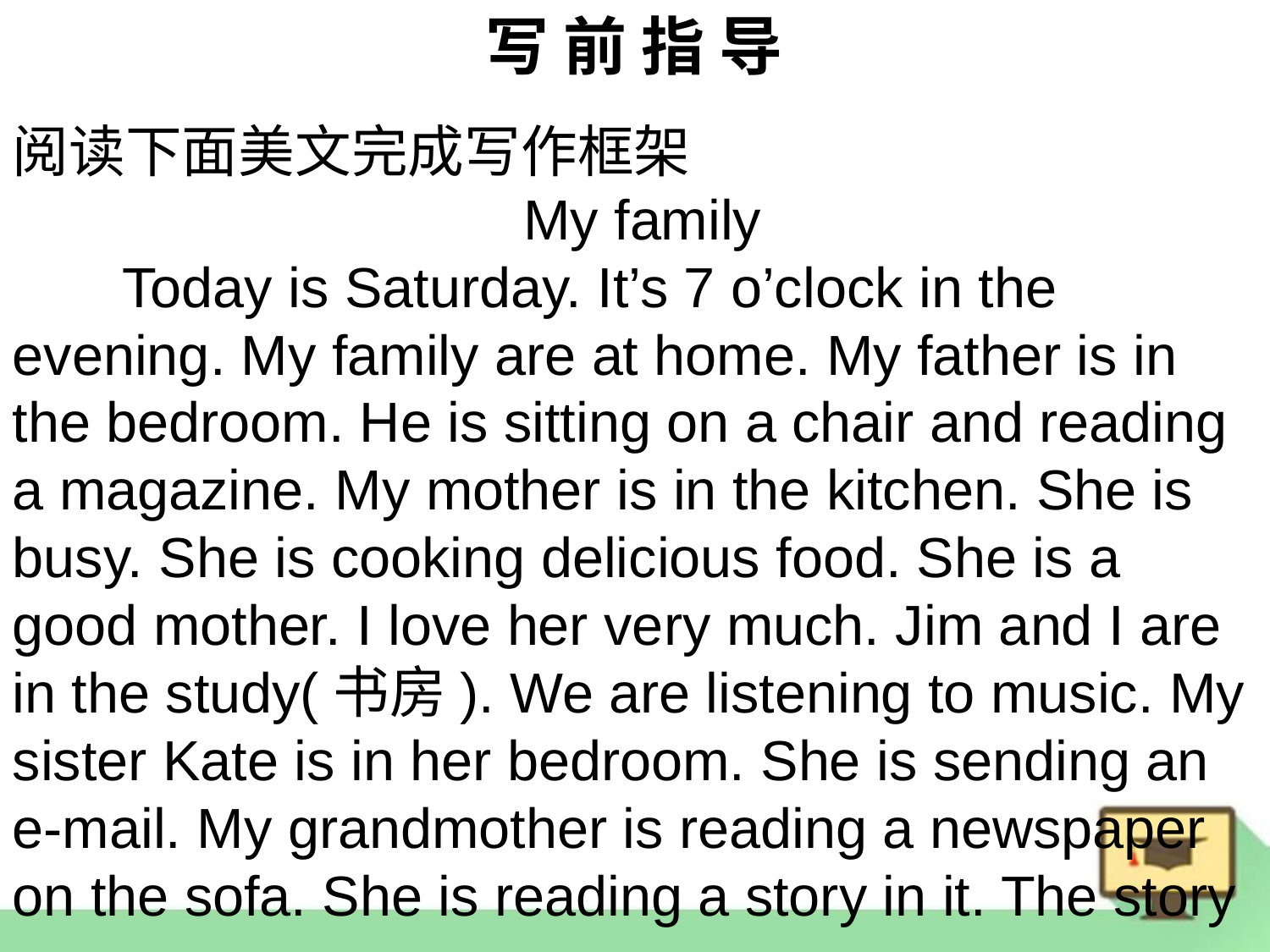

写 前 指 导
阅读下面美文完成写作框架
 My family
       Today is Saturday. It’s 7 o’clock in the evening. My family are at home. My father is in the bedroom. He is sitting on a chair and reading a magazine. My mother is in the kitchen. She is busy. She is cooking delicious food. She is a good mother. I love her very much. Jim and I are in the study(书房). We are listening to music. My sister Kate is in her bedroom. She is sending an e-mail. My grandmother is reading a newspaper on the sofa. She is reading a story in it. The story